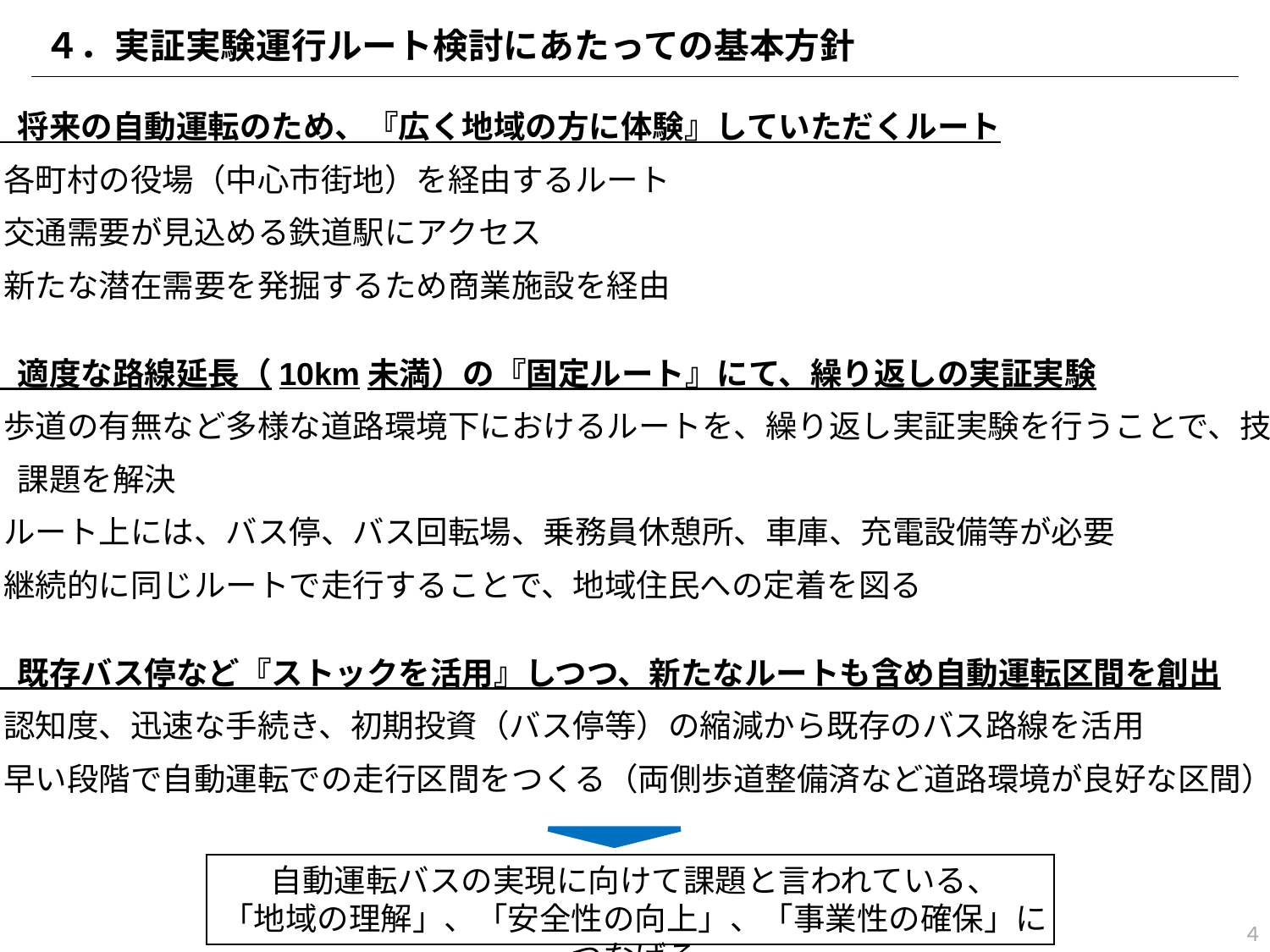

４．実証実験運行ルート検討にあたっての基本方針
１．将来の自動運転のため、『広く地域の方に体験』していただくルート
　• 各町村の役場（中心市街地）を経由するルート
　• 交通需要が見込める鉄道駅にアクセス
　• 新たな潜在需要を発掘するため商業施設を経由

２．適度な路線延長（10km未満）の『固定ルート』にて、繰り返しの実証実験
　• 歩道の有無など多様な道路環境下におけるルートを、繰り返し実証実験を行うことで、技術的
　　課題を解決
　• ルート上には、バス停、バス回転場、乗務員休憩所、車庫、充電設備等が必要
　• 継続的に同じルートで走行することで、地域住民への定着を図る

３．既存バス停など『ストックを活用』しつつ、新たなルートも含め自動運転区間を創出
　• 認知度、迅速な手続き、初期投資（バス停等）の縮減から既存のバス路線を活用
　• 早い段階で自動運転での走行区間をつくる（両側歩道整備済など道路環境が良好な区間）

自動運転バスの実現に向けて課題と言われている、
「地域の理解」、「安全性の向上」、「事業性の確保」につなげる
４